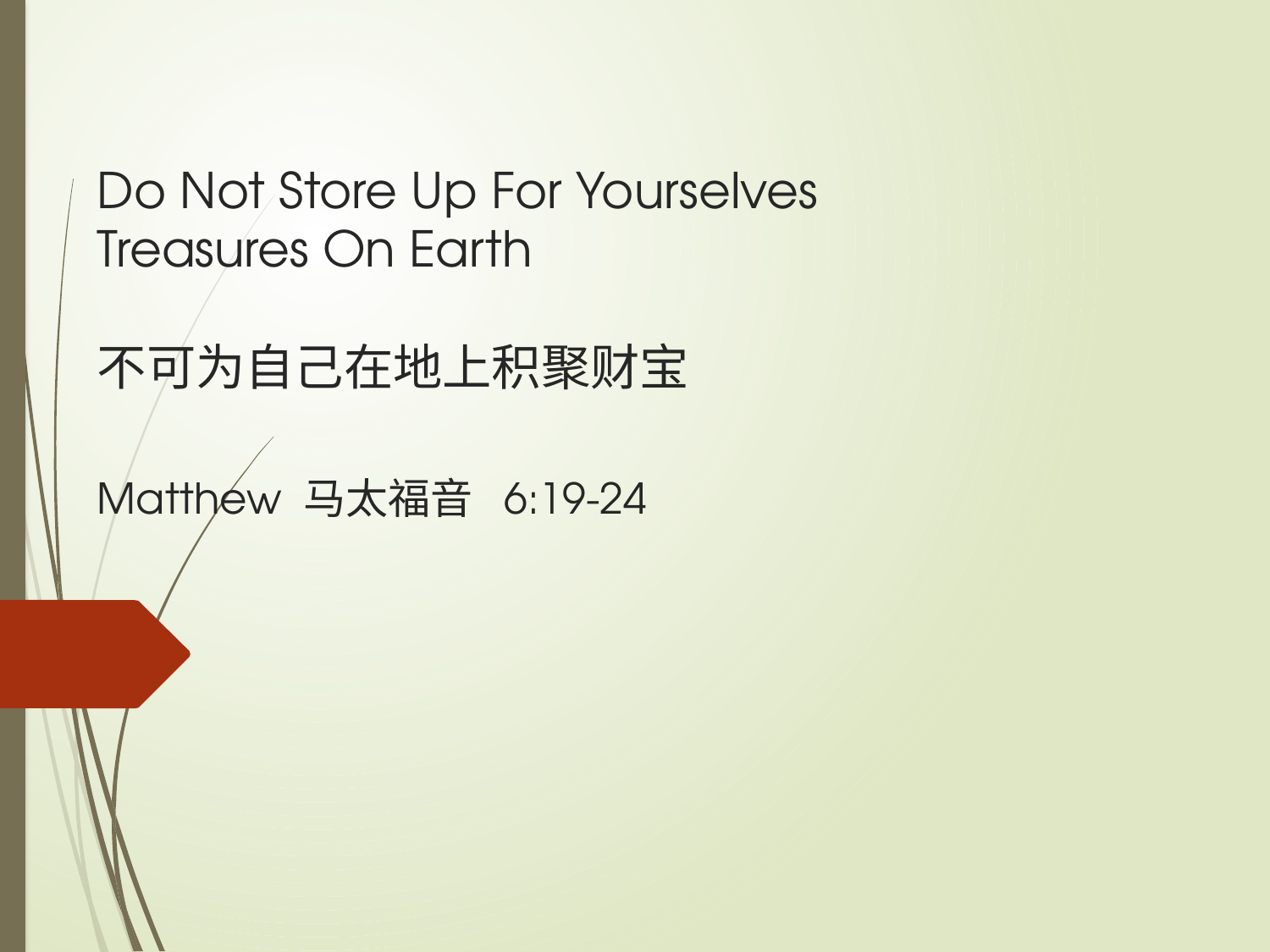

# Do Not Store Up For Yourselves Treasures On Earth 不可为自己在地上积聚财宝 Matthew 马太福音 6:19-24